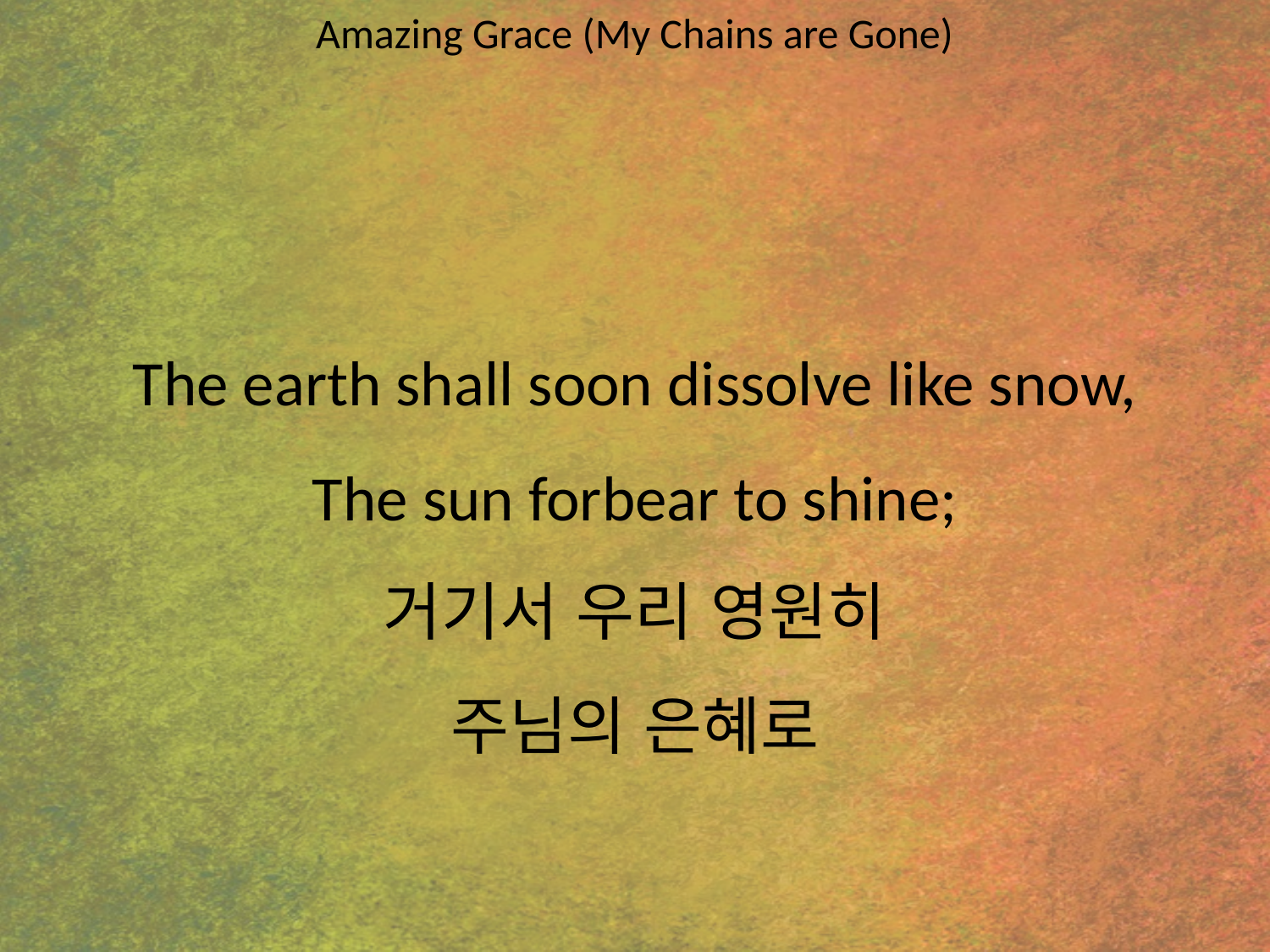

Amazing Grace (My Chains are Gone)
#
The earth shall soon dissolve like snow,
The sun forbear to shine;
거기서 우리 영원히
주님의 은혜로